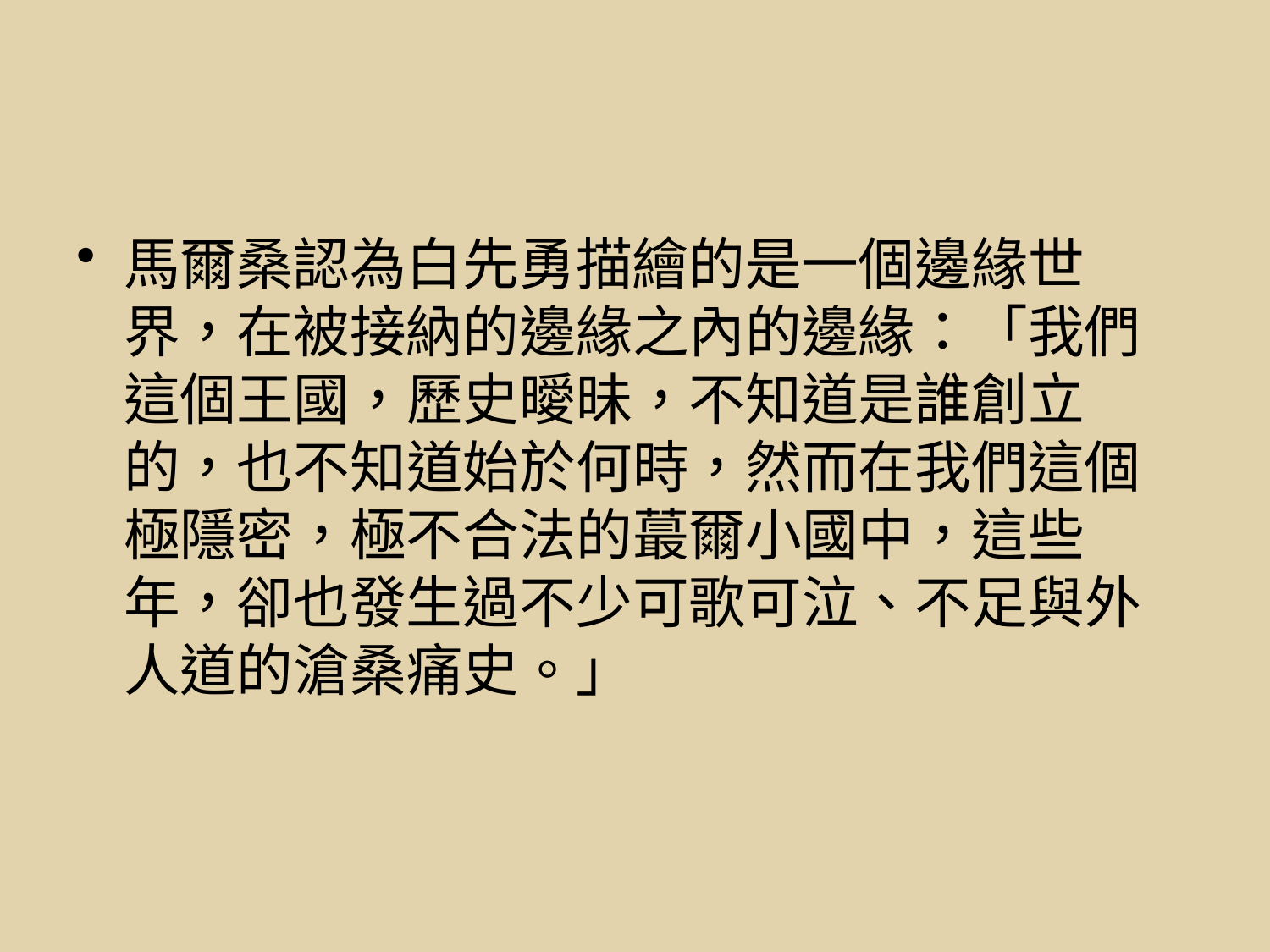

#
馬爾桑認為白先勇描繪的是一個邊緣世界，在被接納的邊緣之內的邊緣：「我們這個王國，歷史曖昧，不知道是誰創立的，也不知道始於何時，然而在我們這個極隱密，極不合法的蕞爾小國中，這些年，卻也發生過不少可歌可泣、不足與外人道的滄桑痛史。」